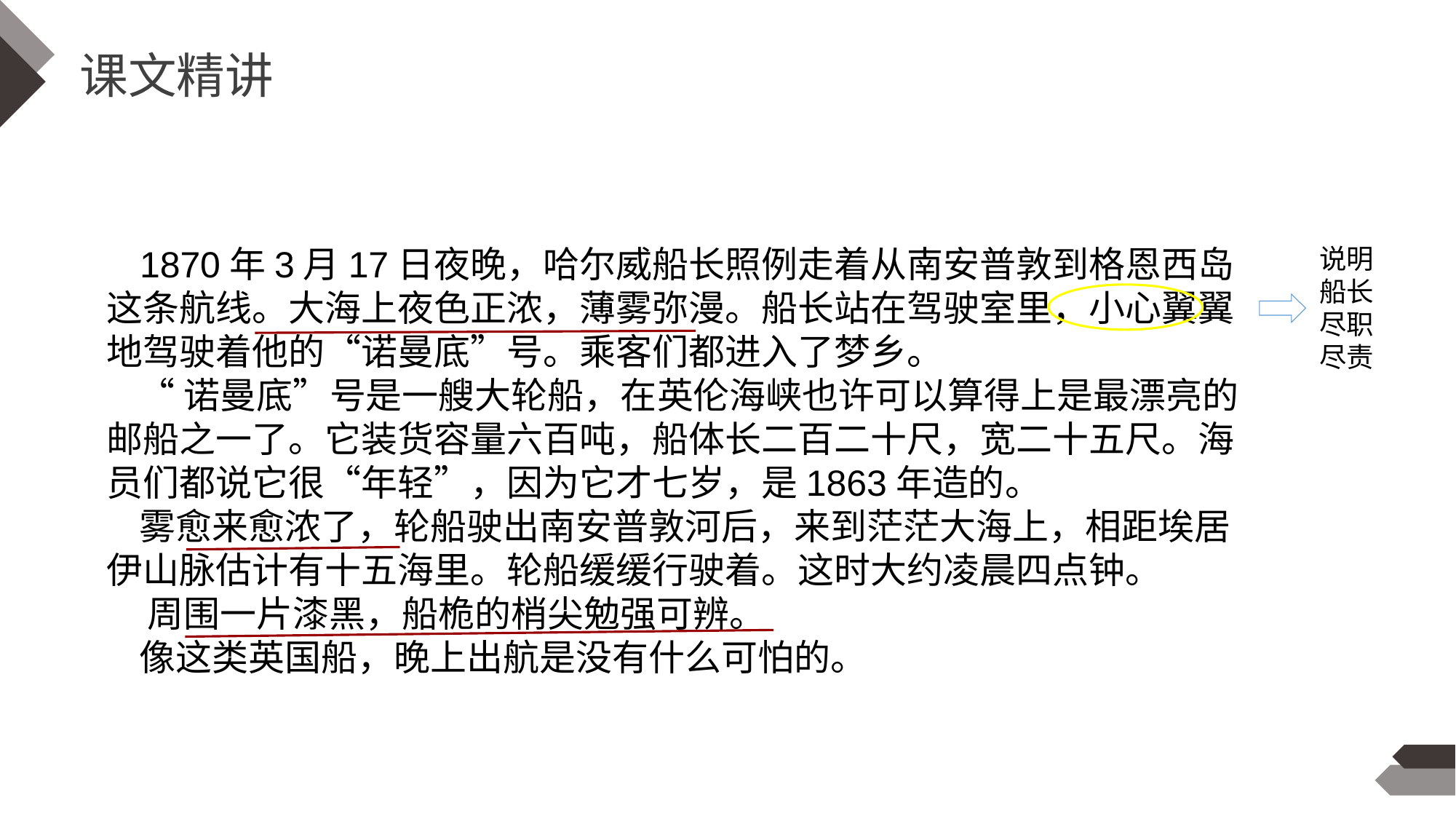

课文精讲
说明船长尽职尽责
    1870年3月17日夜晚，哈尔威船长照例走着从南安普敦到格恩西岛这条航线。大海上夜色正浓，薄雾弥漫。船长站在驾驶室里，小心翼翼地驾驶着他的“诺曼底”号。乘客们都进入了梦乡。
    “诺曼底”号是一艘大轮船，在英伦海峡也许可以算得上是最漂亮的邮船之一了。它装货容量六百吨，船体长二百二十尺，宽二十五尺。海员们都说它很“年轻”，因为它才七岁，是1863年造的。
    雾愈来愈浓了，轮船驶出南安普敦河后，来到茫茫大海上，相距埃居伊山脉估计有十五海里。轮船缓缓行驶着。这时大约凌晨四点钟。
    周围一片漆黑，船桅的梢尖勉强可辨。
    像这类英国船，晚上出航是没有什么可怕的。